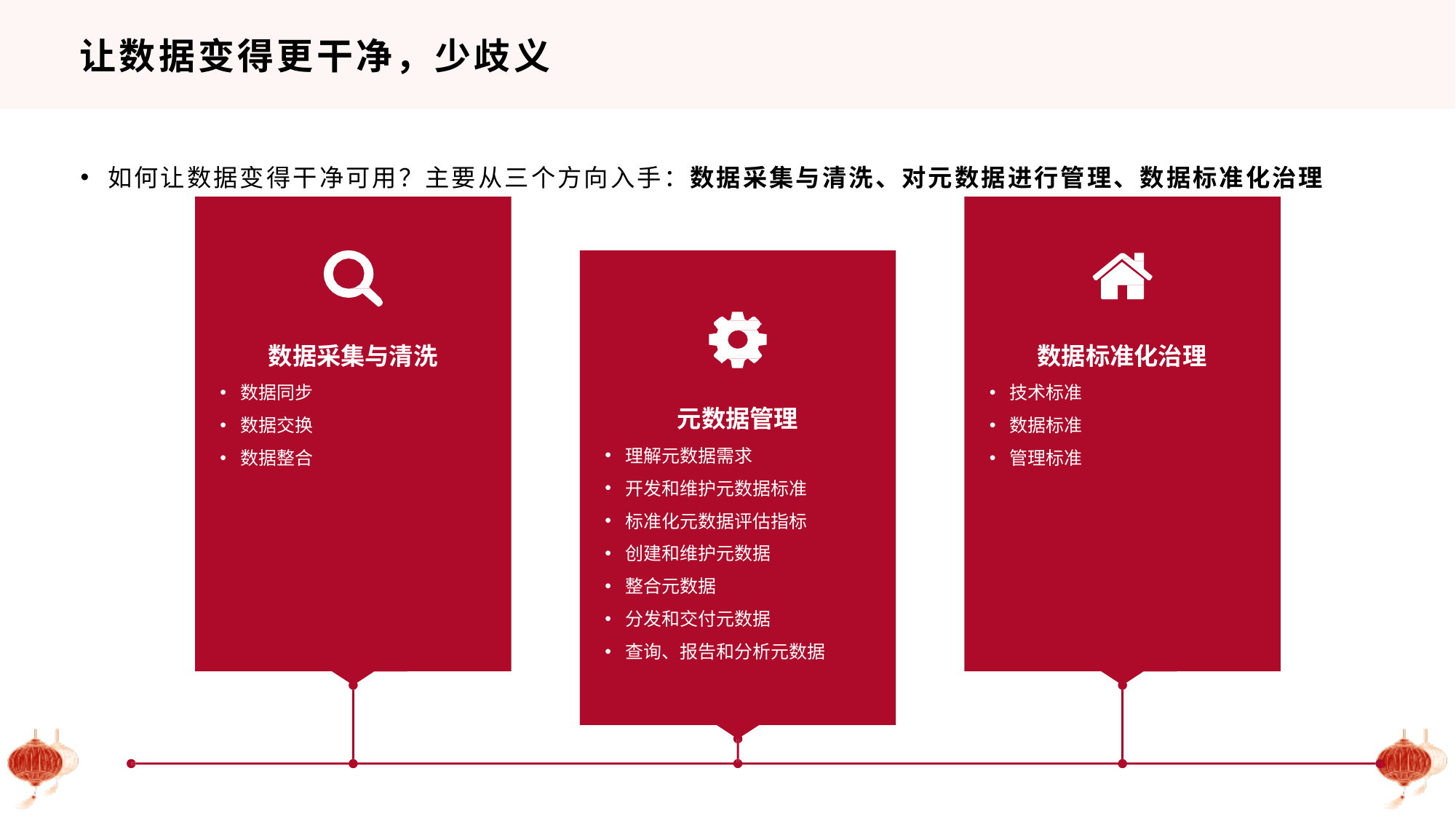

# 让数据变得更干净，少歧义
如何让数据变得干净可用？主要从三个方向入手：数据采集与清洗、对元数据进行管理、数据标准化治理

数据采集与清洗
数据同步
数据交换
数据整合
数据标准化治理
技术标准
数据标准
管理标准
元数据管理
理解元数据需求
开发和维护元数据标准
标准化元数据评估指标
创建和维护元数据
整合元数据
分发和交付元数据
查询、报告和分析元数据